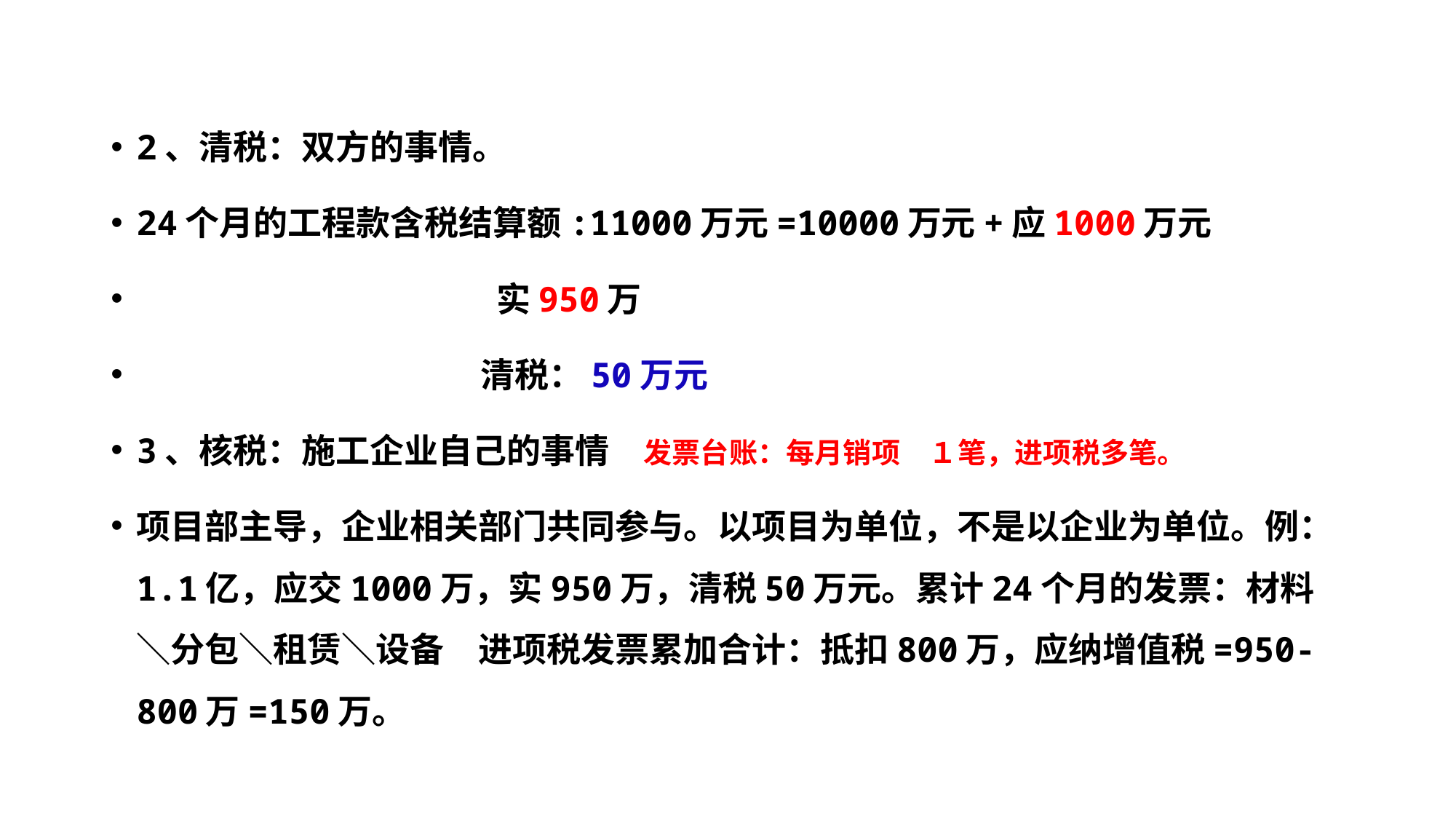

2、清税：双方的事情。
24个月的工程款含税结算额:11000万元=10000万元+应1000万元
                                             实950万
                                           清税：50万元
3、核税：施工企业自己的事情　发票台账：每月销项　１笔，进项税多笔。
项目部主导，企业相关部门共同参与。以项目为单位，不是以企业为单位。例：1.1亿，应交1000万，实950万，清税50万元。累计24个月的发票：材料＼分包＼租赁＼设备　进项税发票累加合计：抵扣800万，应纳增值税=950-800万=150万。